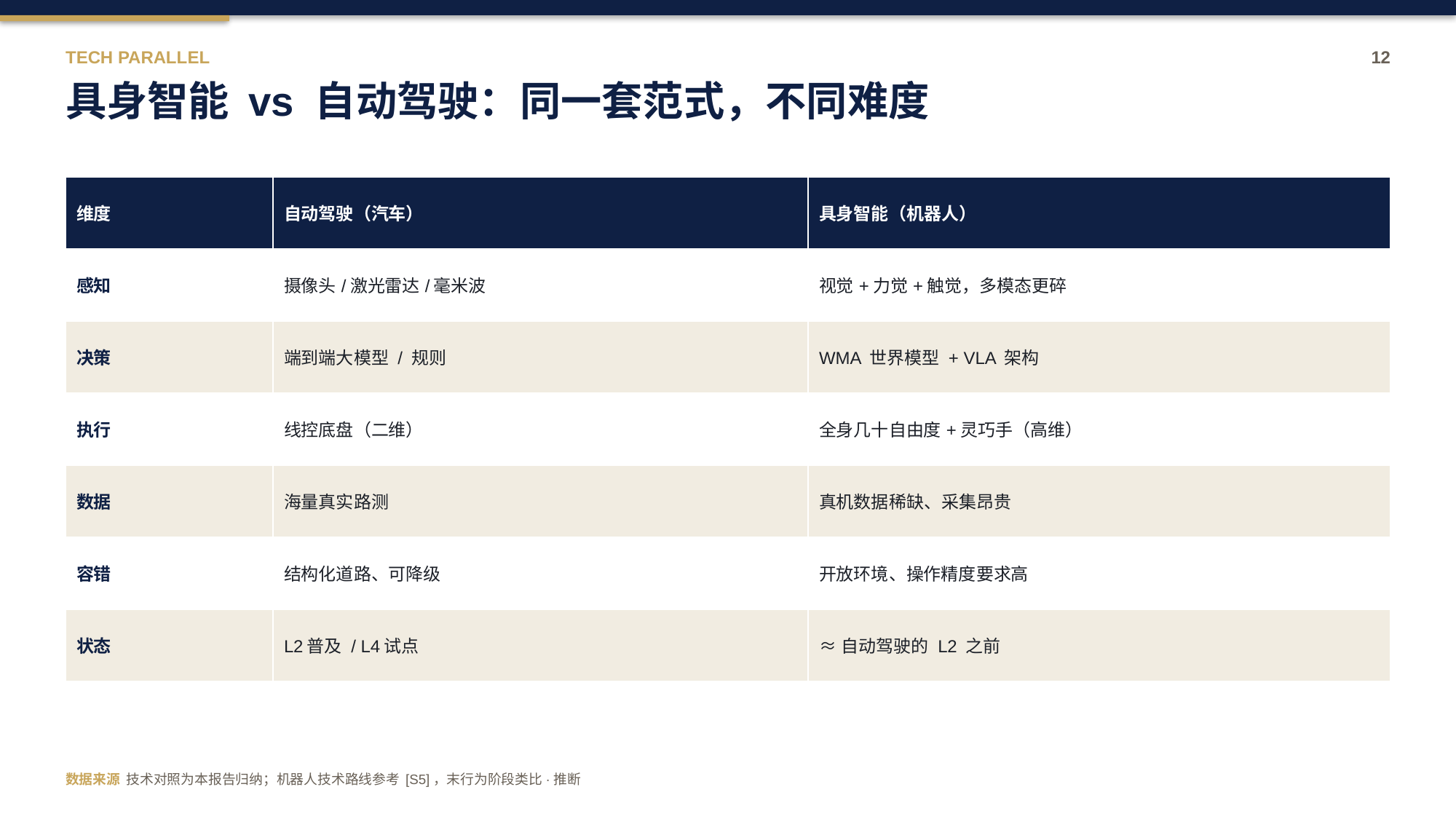

TECH PARALLEL
12
具身智能 vs 自动驾驶：同一套范式，不同难度
| 维度 | 自动驾驶（汽车） | 具身智能（机器人） |
| --- | --- | --- |
| 感知 | 摄像头/激光雷达/毫米波 | 视觉+力觉+触觉，多模态更碎 |
| 决策 | 端到端大模型 / 规则 | WMA 世界模型 + VLA 架构 |
| 执行 | 线控底盘（二维） | 全身几十自由度+灵巧手（高维） |
| 数据 | 海量真实路测 | 真机数据稀缺、采集昂贵 |
| 容错 | 结构化道路、可降级 | 开放环境、操作精度要求高 |
| 状态 | L2普及 / L4试点 | ≈自动驾驶的 L2 之前 |
数据来源  技术对照为本报告归纳；机器人技术路线参考 [S5]，末行为阶段类比·推断